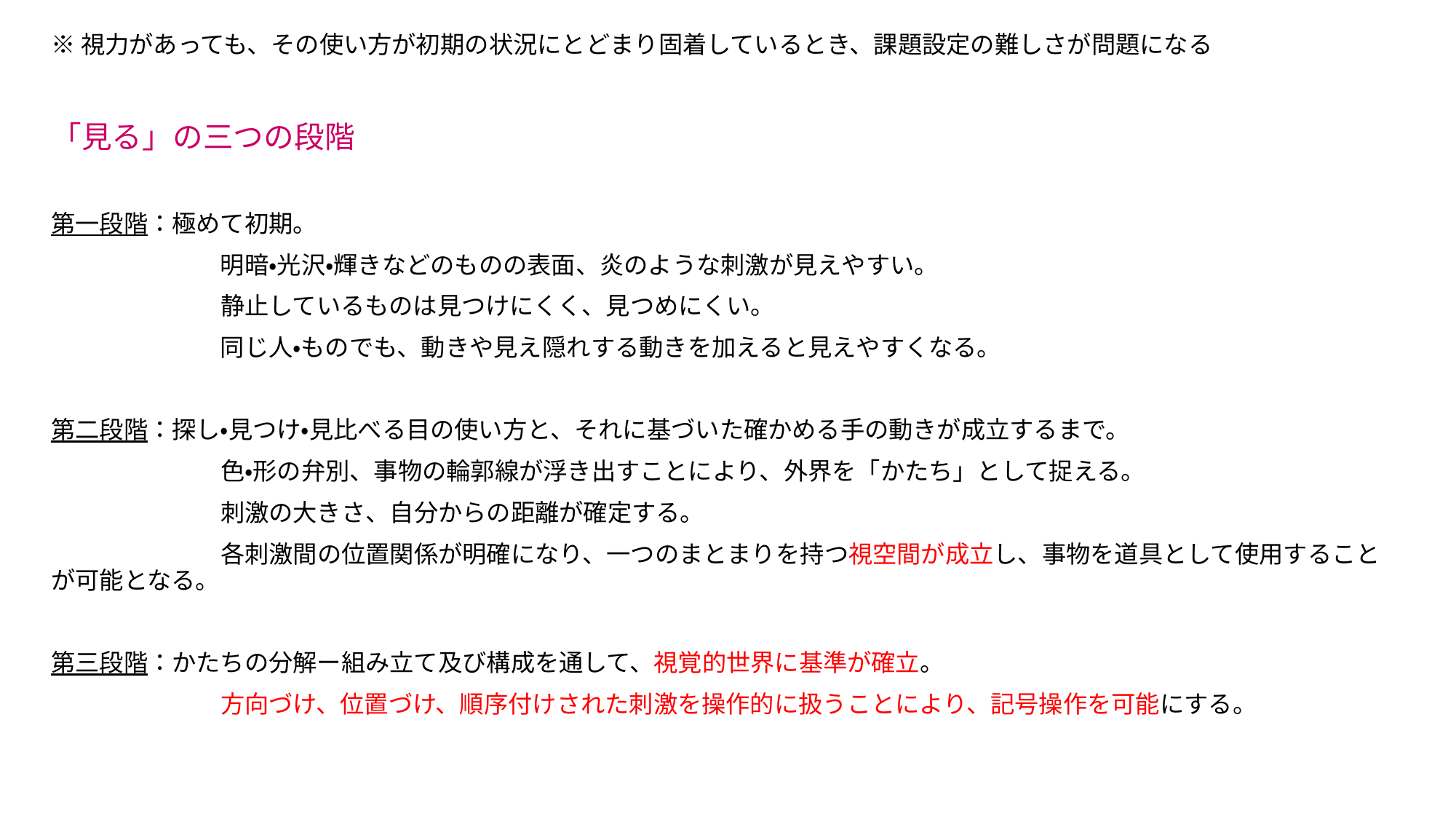

※視力があっても、その使い方が初期の状況にとどまり固着しているとき、課題設定の難しさが問題になる

「見る」の三つの段階

第一段階：極めて初期。
　　　　　　　明暗・光沢・輝きなどのものの表面、炎のような刺激が見えやすい。
　　　　　　　静止しているものは見つけにくく、見つめにくい。
　　　　　　　同じ人・ものでも、動きや見え隠れする動きを加えると見えやすくなる。

第二段階：探し・見つけ・見比べる目の使い方と、それに基づいた確かめる手の動きが成立するまで。
　　　　　　　色・形の弁別、事物の輪郭線が浮き出すことにより、外界を「かたち」として捉える。
　　　　　　　刺激の大きさ、自分からの距離が確定する。
　　　　　　　各刺激間の位置関係が明確になり、一つのまとまりを持つ視空間が成立し、事物を道具として使用することが可能となる。

第三段階：かたちの分解ー組み立て及び構成を通して、視覚的世界に基準が確立。
　　　　　　　方向づけ、位置づけ、順序付けされた刺激を操作的に扱うことにより、記号操作を可能にする。